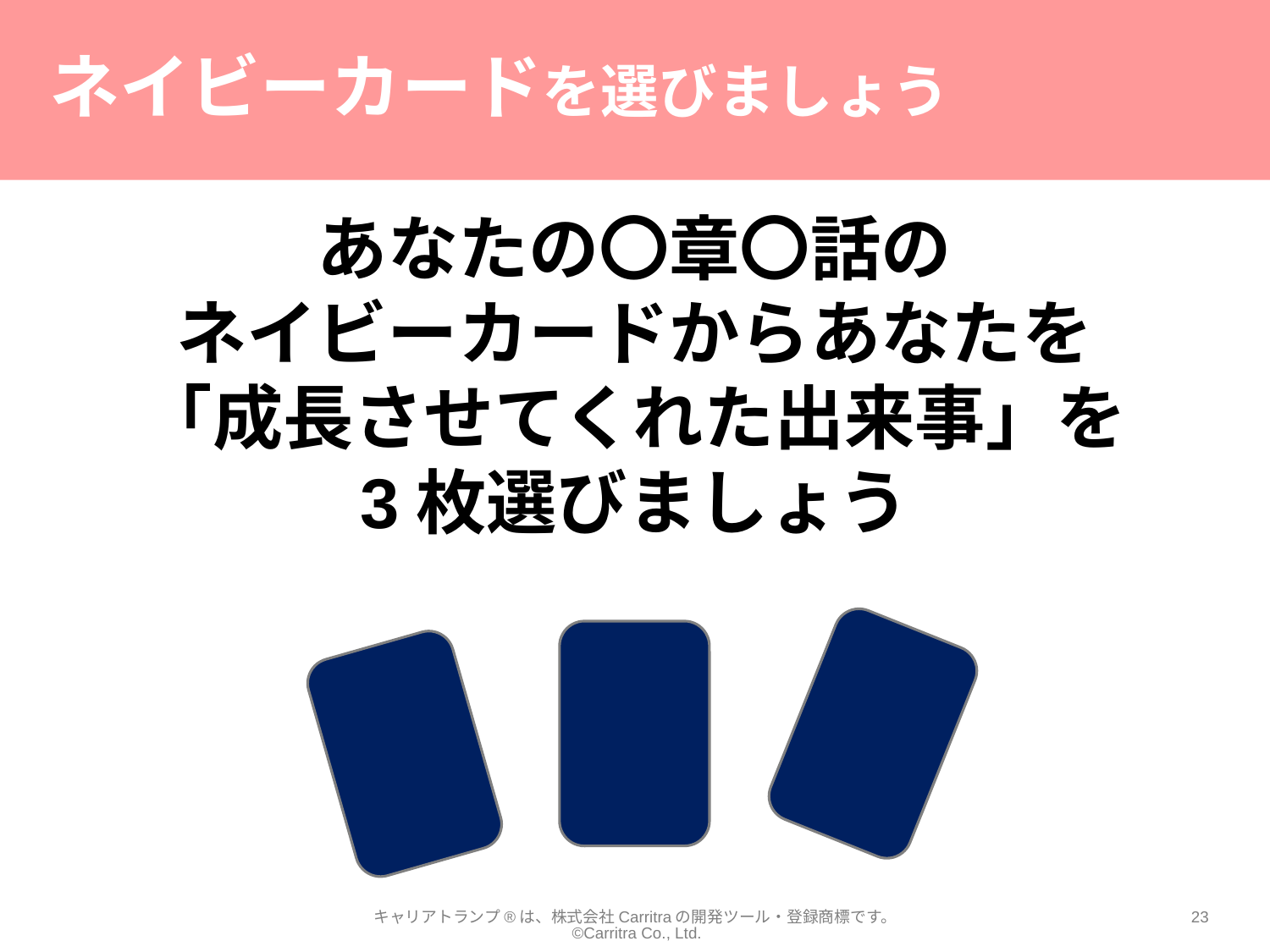

# ネイビーカードを選びましょう
あなたの〇章〇話の
ネイビーカードからあなたを
「成長させてくれた出来事」を
3枚選びましょう